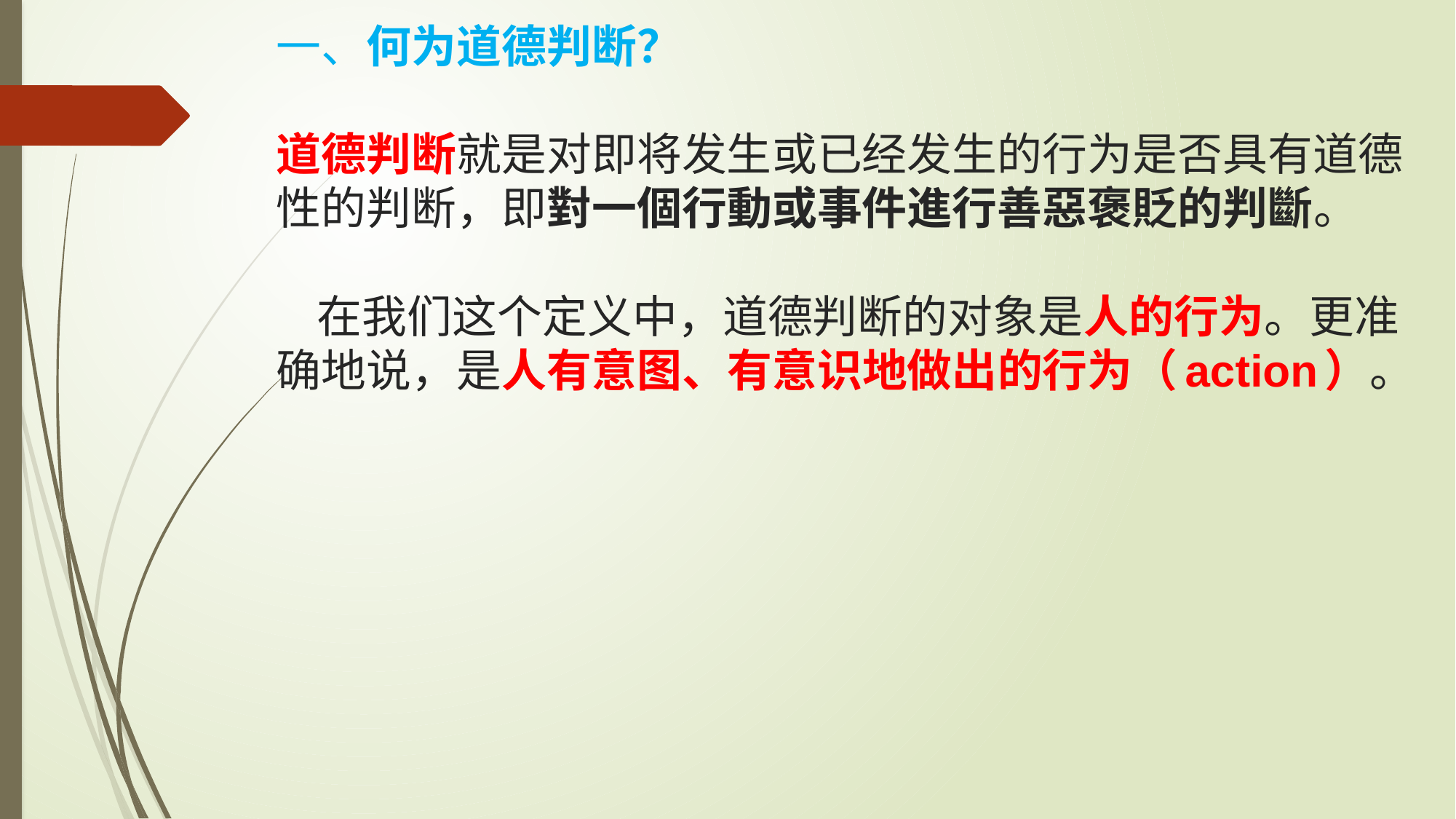

# 一、何为道德判断？   道德判断就是对即将发生或已经发生的行为是否具有道德性的判断，即對一個行動或事件進行善惡褒貶的判斷。   在我们这个定义中，道德判断的对象是人的行为。更准确地说，是人有意图、有意识地做出的行为（action）。